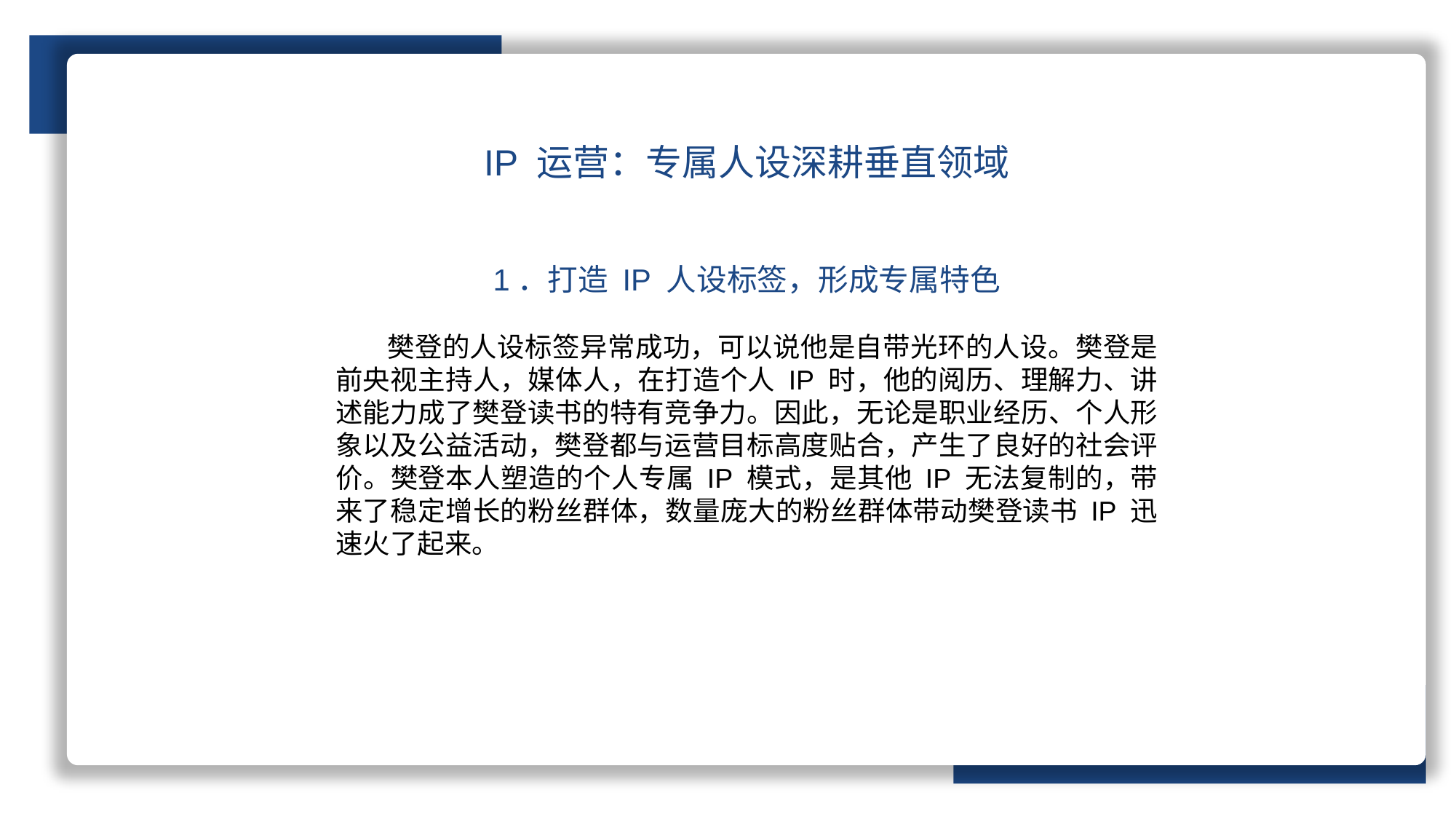

IP 运营：专属人设深耕垂直领域
1．打造 IP 人设标签，形成专属特色

       樊登的人设标签异常成功，可以说他是自带光环的人设。樊登是前央视主持人，媒体人，在打造个人 IP 时，他的阅历、理解力、讲述能力成了樊登读书的特有竞争力。因此，无论是职业经历、个人形象以及公益活动，樊登都与运营目标高度贴合，产生了良好的社会评价。樊登本人塑造的个人专属 IP 模式，是其他 IP 无法复制的，带来了稳定增长的粉丝群体，数量庞大的粉丝群体带动樊登读书 IP 迅速火了起来。